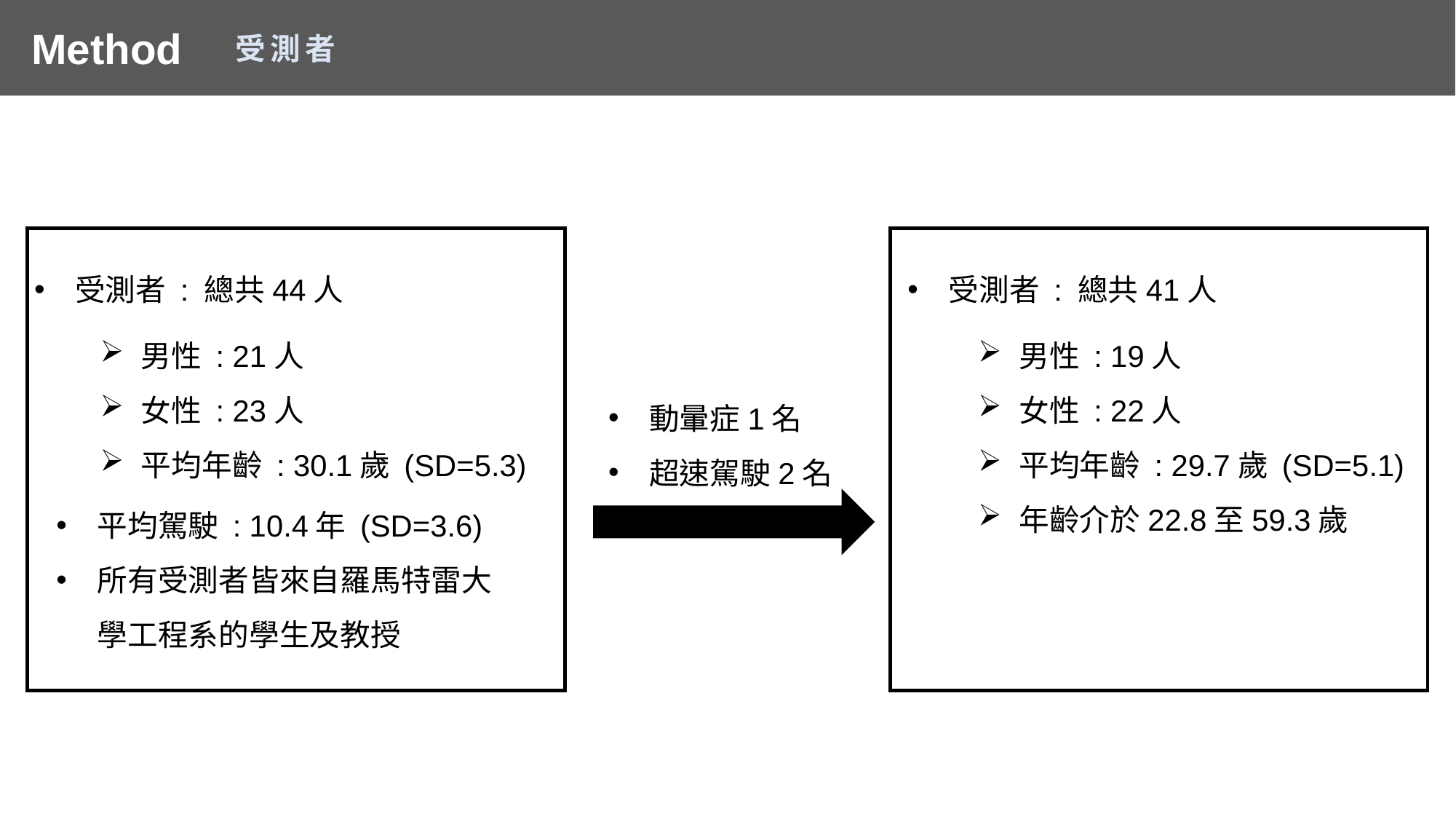

Method
受測者

受測者 : 總共44人
男性 : 21人
女性 : 23人
平均年齡 : 30.1歲 (SD=5.3)
平均駕駛 : 10.4年 (SD=3.6)
所有受測者皆來自羅馬特雷大學工程系的學生及教授

受測者 : 總共41人
男性 : 19人
女性 : 22人
平均年齡 : 29.7歲 (SD=5.1)
年齡介於22.8至59.3歲
動暈症1名
超速駕駛2名